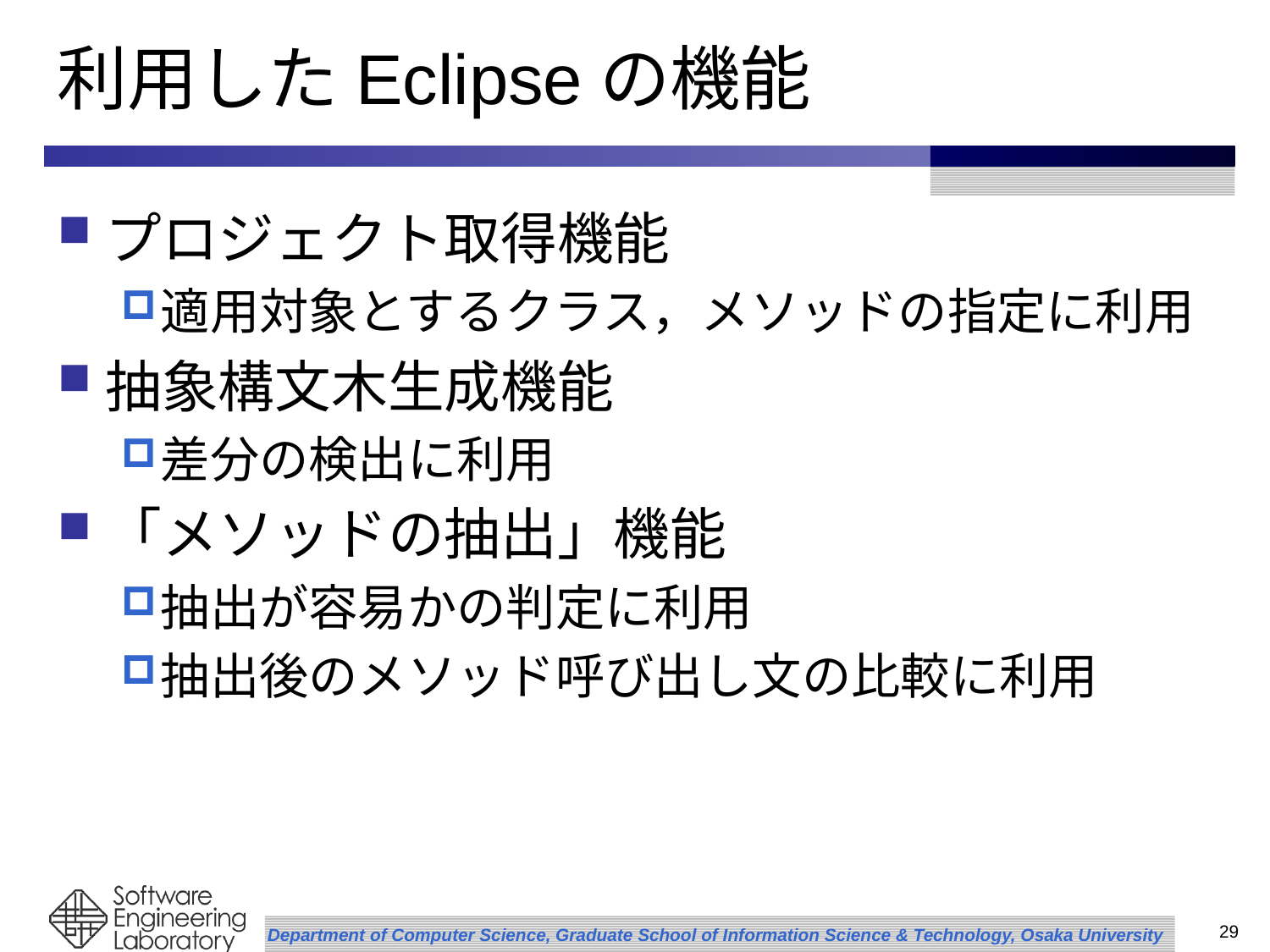

# 利用したEclipseの機能
プロジェクト取得機能
適用対象とするクラス，メソッドの指定に利用
抽象構文木生成機能
差分の検出に利用
「メソッドの抽出」機能
抽出が容易かの判定に利用
抽出後のメソッド呼び出し文の比較に利用
29